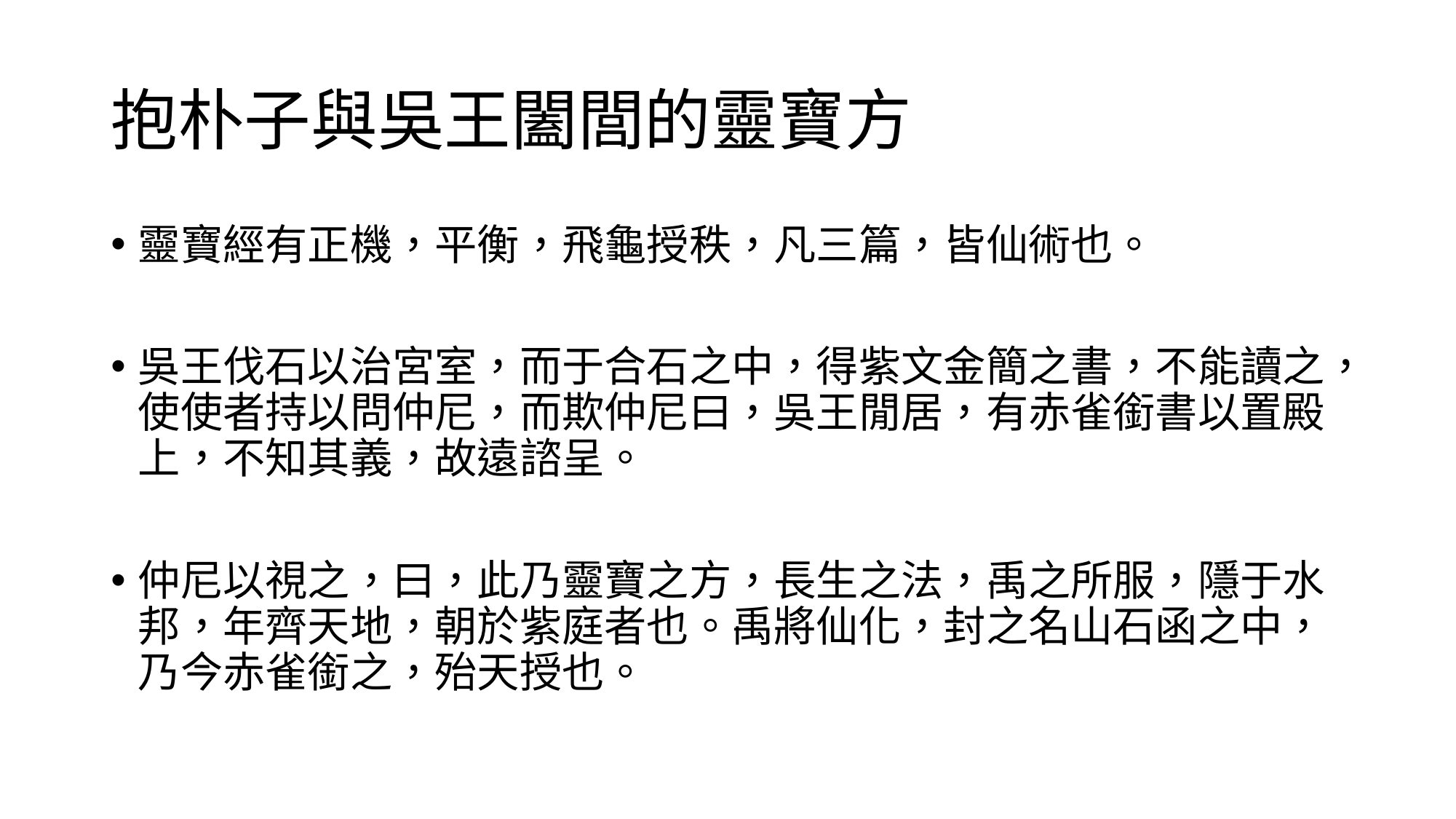

# 抱朴子與吳王闔閭的靈寶方
靈寶經有正機，平衡，飛龜授秩，凡三篇，皆仙術也。

吳王伐石以治宮室，而于合石之中，得紫文金簡之書，不能讀之，使使者持以問仲尼，而欺仲尼曰，吳王閒居，有赤雀銜書以置殿上，不知其義，故遠諮呈。

仲尼以視之，曰，此乃靈寶之方，長生之法，禹之所服，隱于水邦，年齊天地，朝於紫庭者也。禹將仙化，封之名山石函之中，乃今赤雀銜之，殆天授也。